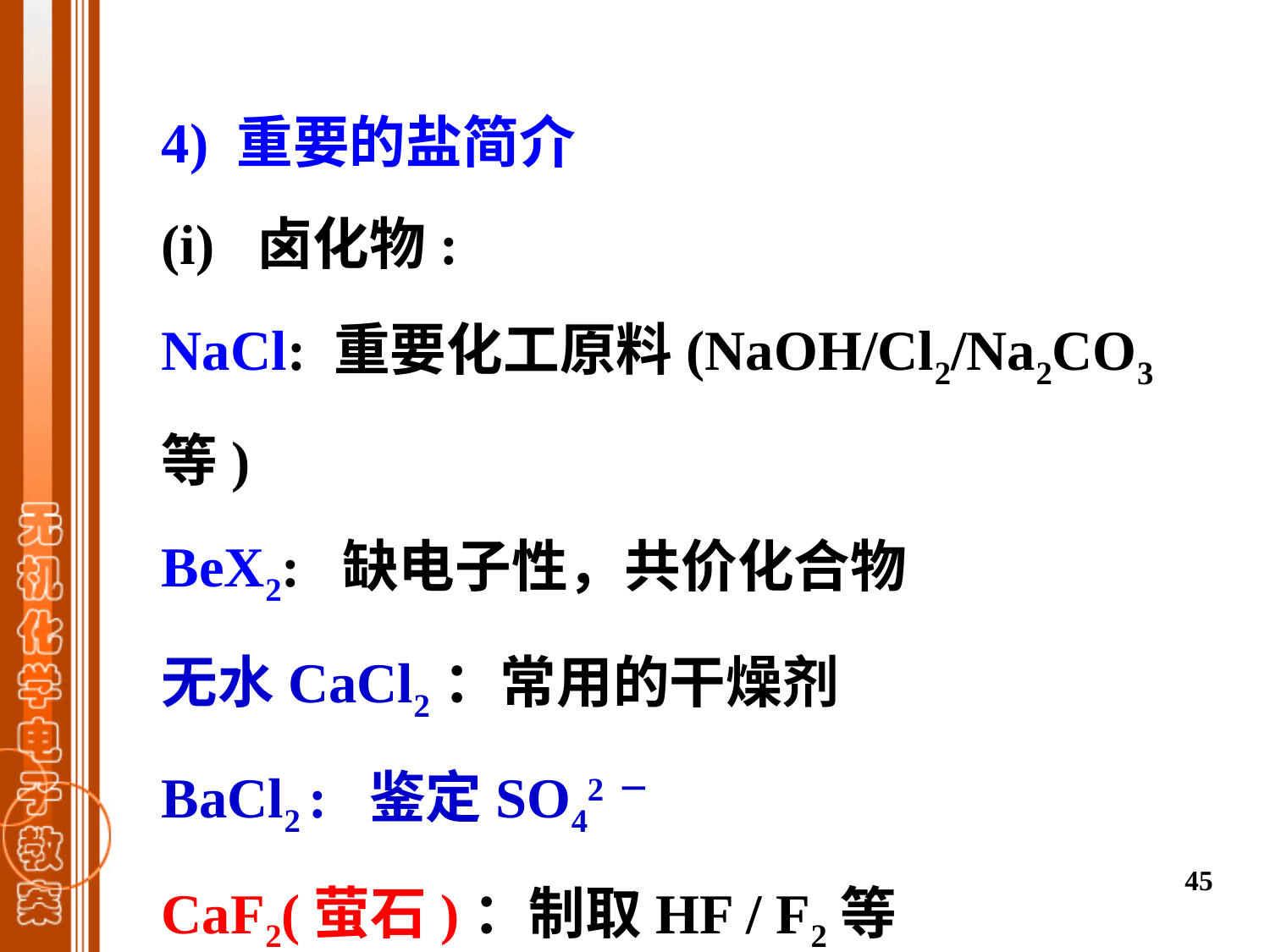

4) 重要的盐简介
(i)  卤化物:
NaCl: 重要化工原料(NaOH/Cl2/Na2CO3等)
BeX2:  缺电子性，共价化合物
无水CaCl2：常用的干燥剂
BaCl2 :  鉴定SO42－
CaF2(萤石)：制取HF / F2等
45